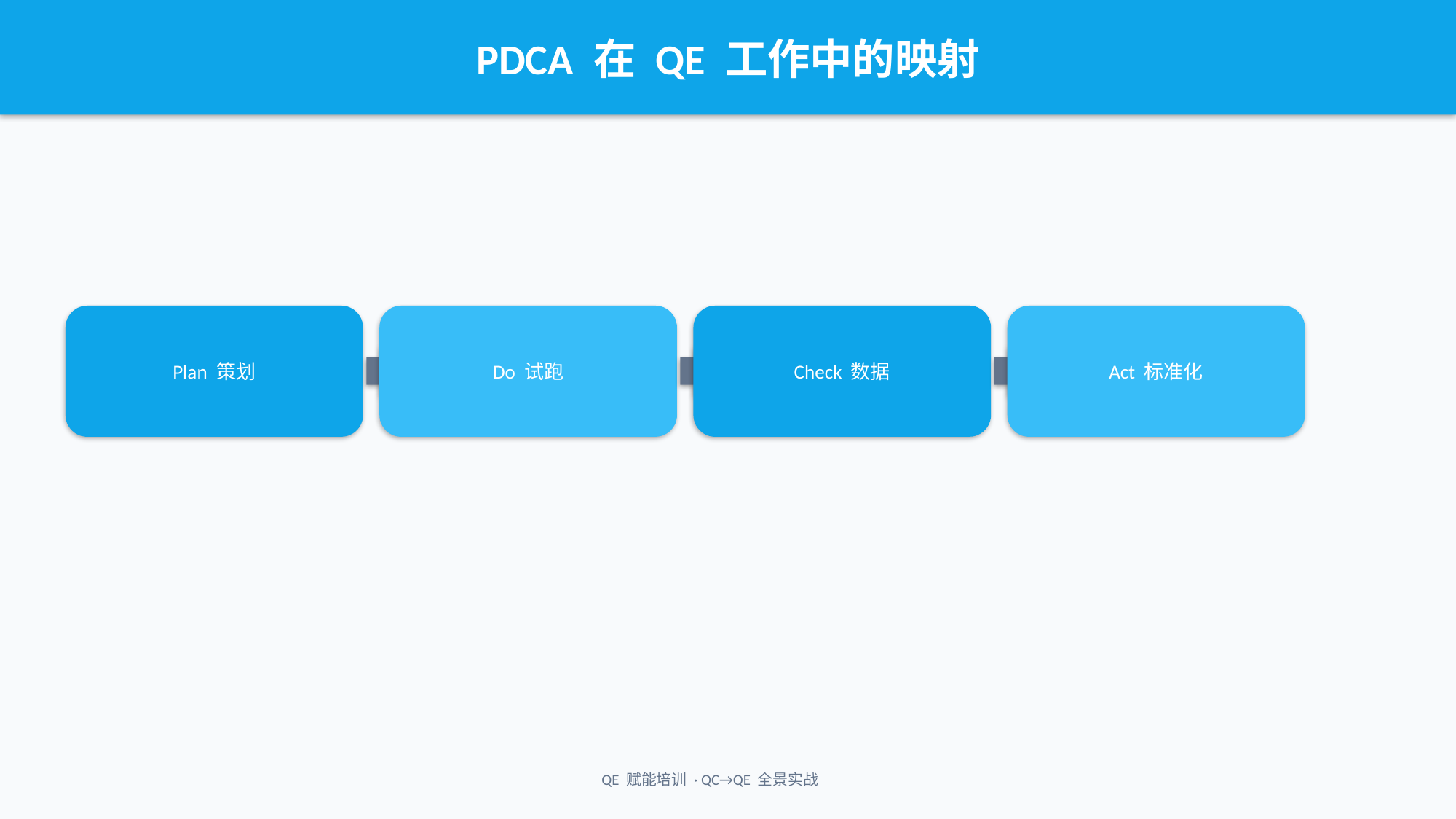

PDCA 在 QE 工作中的映射
Plan 策划
Do 试跑
Check 数据
Act 标准化

QE 赋能培训 · QC→QE 全景实战